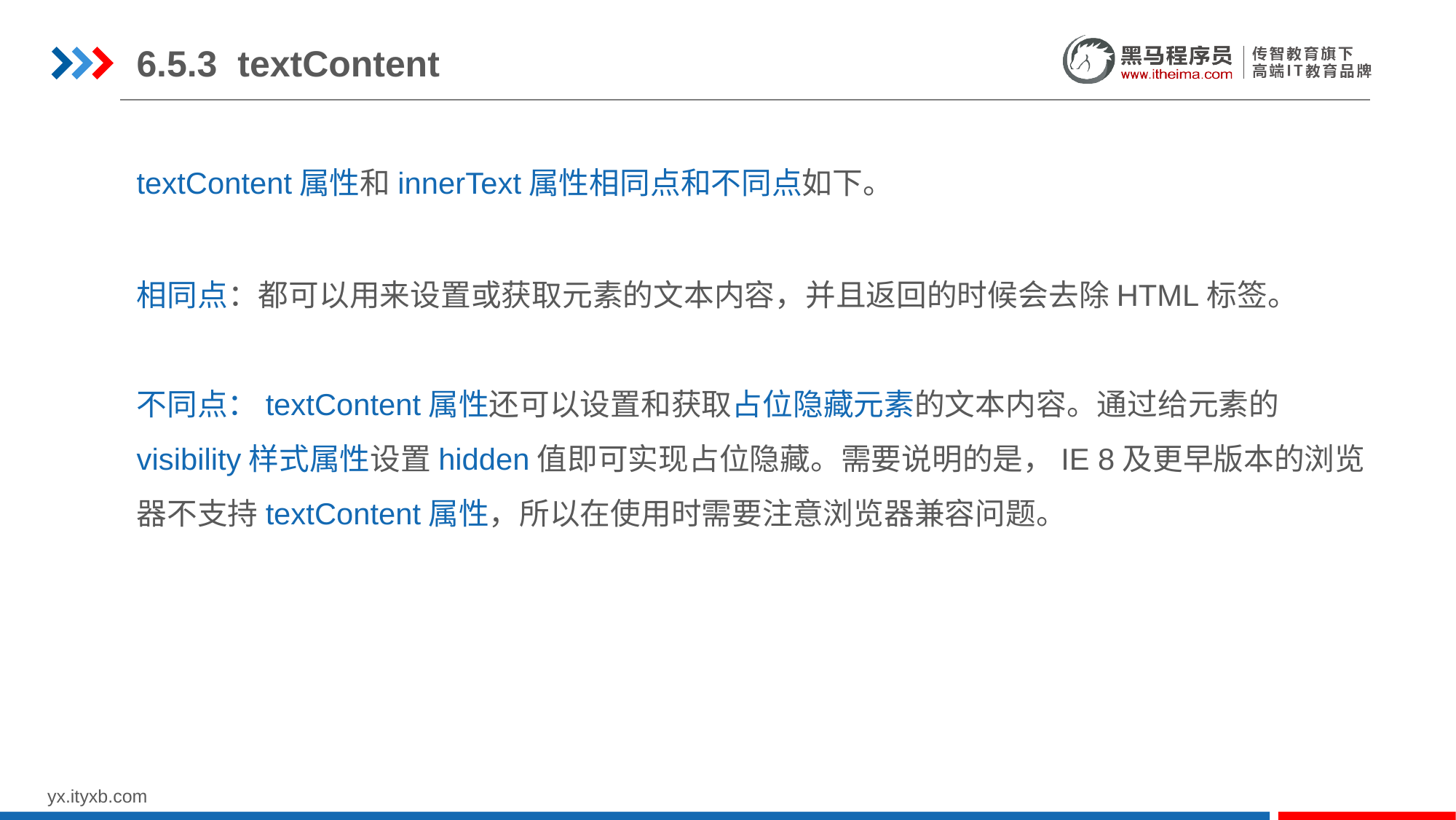

6.5.3  textContent
textContent属性和innerText属性相同点和不同点如下。
相同点：都可以用来设置或获取元素的文本内容，并且返回的时候会去除HTML标签。

不同点：textContent属性还可以设置和获取占位隐藏元素的文本内容。通过给元素的visibility样式属性设置hidden值即可实现占位隐藏。需要说明的是，IE 8及更早版本的浏览器不支持textContent属性，所以在使用时需要注意浏览器兼容问题。